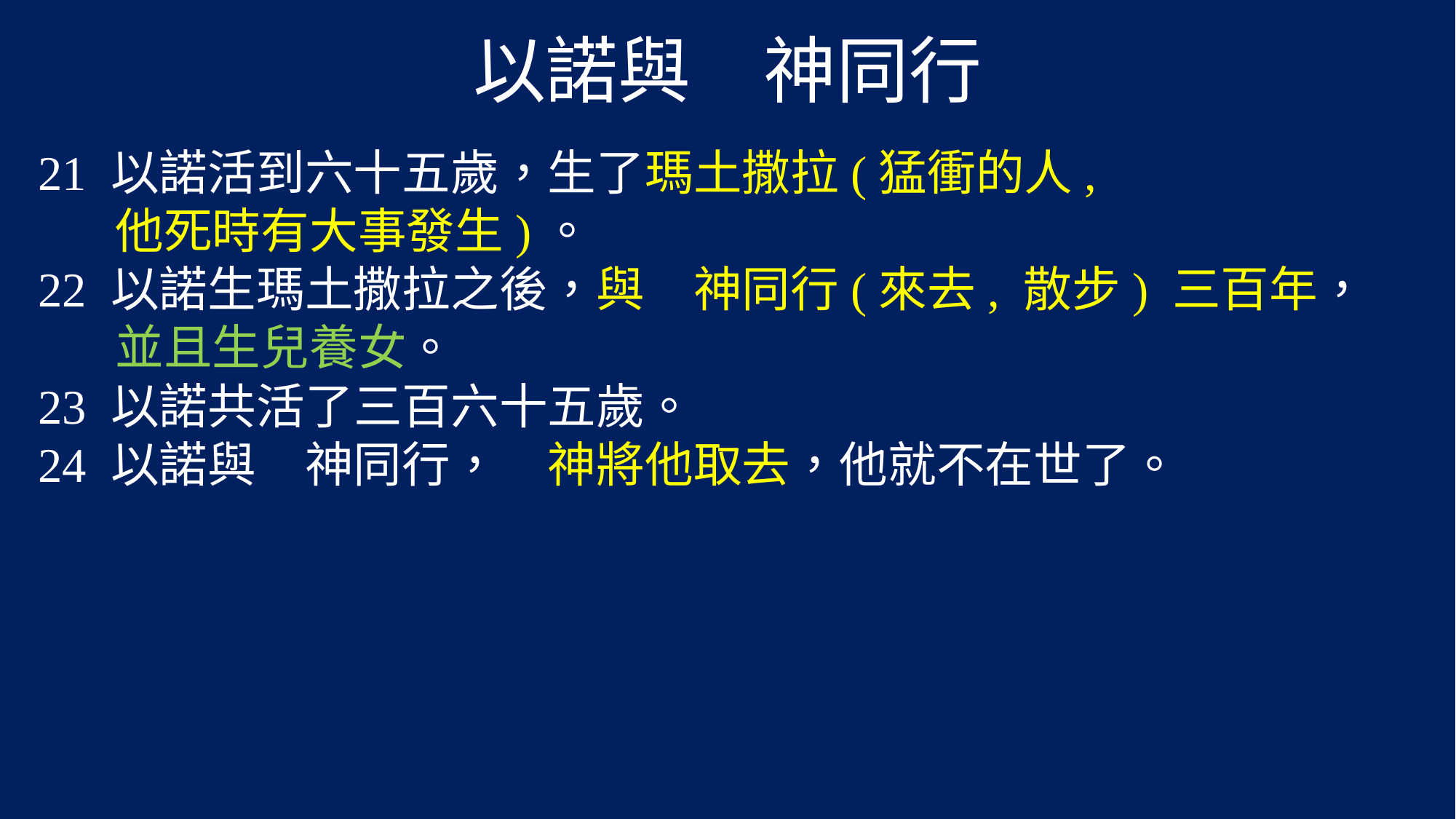

# 以諾與　神同行
21 以諾活到六十五歲，生了瑪土撒拉(猛衝的人,
      他死時有大事發生)。
22 以諾生瑪土撒拉之後，與　神同行(來去, 散步) 三百年，
      並且生兒養女。
23 以諾共活了三百六十五歲。
24 以諾與　神同行，　神將他取去，他就不在世了。